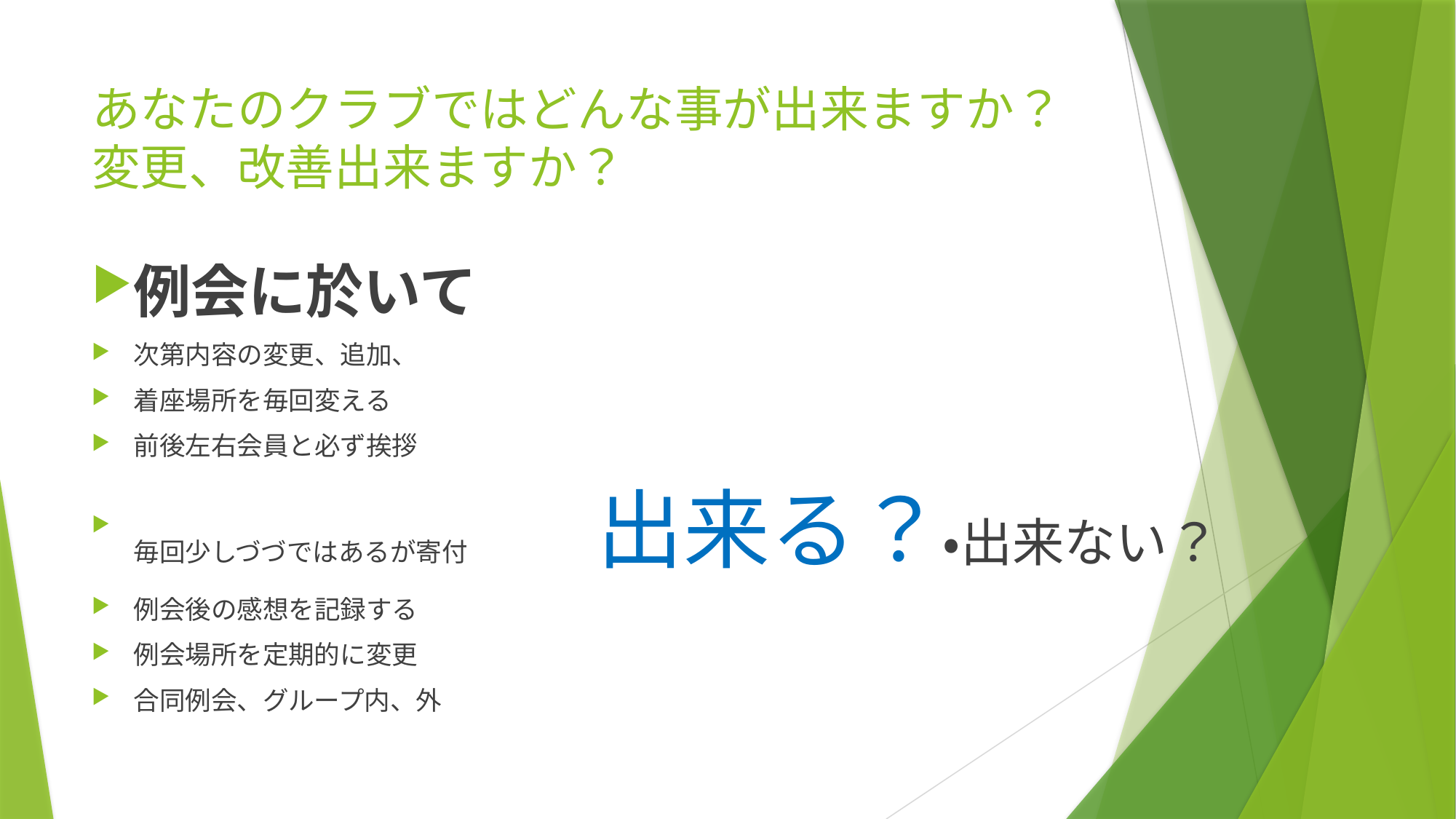

# あなたのクラブではどんな事が出来ますか？ 変更、改善出来ますか？

例会に於いて
次第内容の変更、追加、
着座場所を毎回変える
前後左右会員と必ず挨拶
毎回少しづづではあるが寄付　　　　出来る？・出来ない？
例会後の感想を記録する
例会場所を定期的に変更
合同例会、グループ内、外